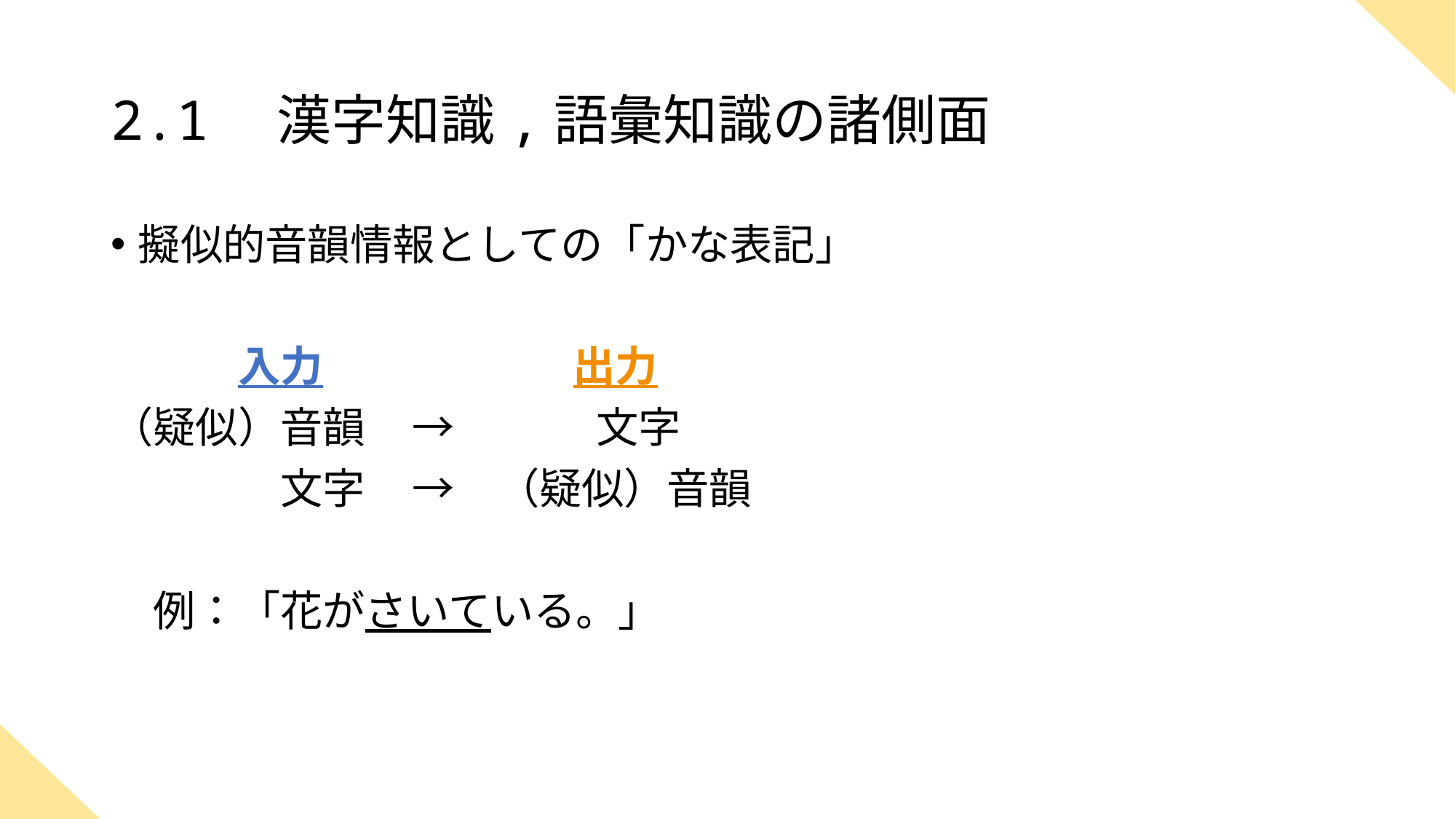

# 2.1　漢字知識,語彙知識の諸側面
擬似的音韻情報としての「かな表記」

　　　入力　           　 　 出力
（疑似）音韻     →     　　 文字
　　　　文字     →　（疑似）音韻

　例：「花がさいている。」